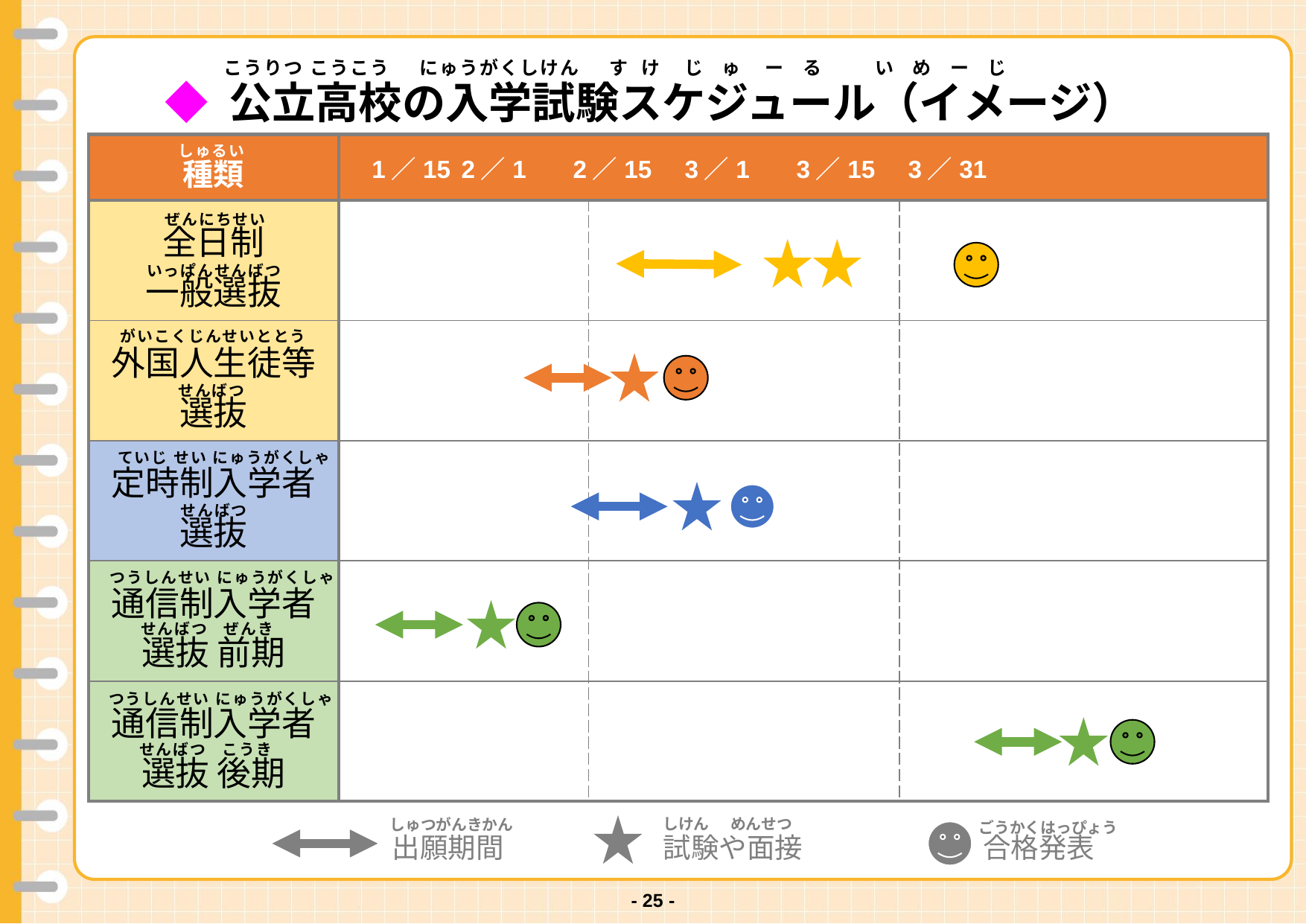

v
こうりつ こうこう     にゅうがくしけん     す  け    じ   ゅ    ー   る         い   め   ー   じ
◆ 公立高校の入学試験スケジュール（イメージ）
| 種類 | 1／15 2／1 2／15 3／1 3／15 3／31 |  |  |
| --- | --- | --- | --- |
| 全日制 一般選抜 |  |  |  |
| 外国人生徒等選抜 |  |  |  |
| 定時制入学者選抜 |  |  |  |
| 通信制入学者選抜 前期 |  |  |  |
| 通信制入学者選抜 後期 |  |  |  |
しゅるい
ぜんにちせい

いっぱんせんばつ
がいこくじんせいととう

せんばつ
ていじ せい にゅうがくしゃ

せんばつ
つうしんせい にゅうがくしゃ

せんばつ   ぜんき
つうしんせい にゅうがくしゃ

せんばつ   こうき
しけん      めんせつ
しゅつがんきかん
ごうかくはっぴょう

出願期間
試験や面接
合格発表
- 25 -